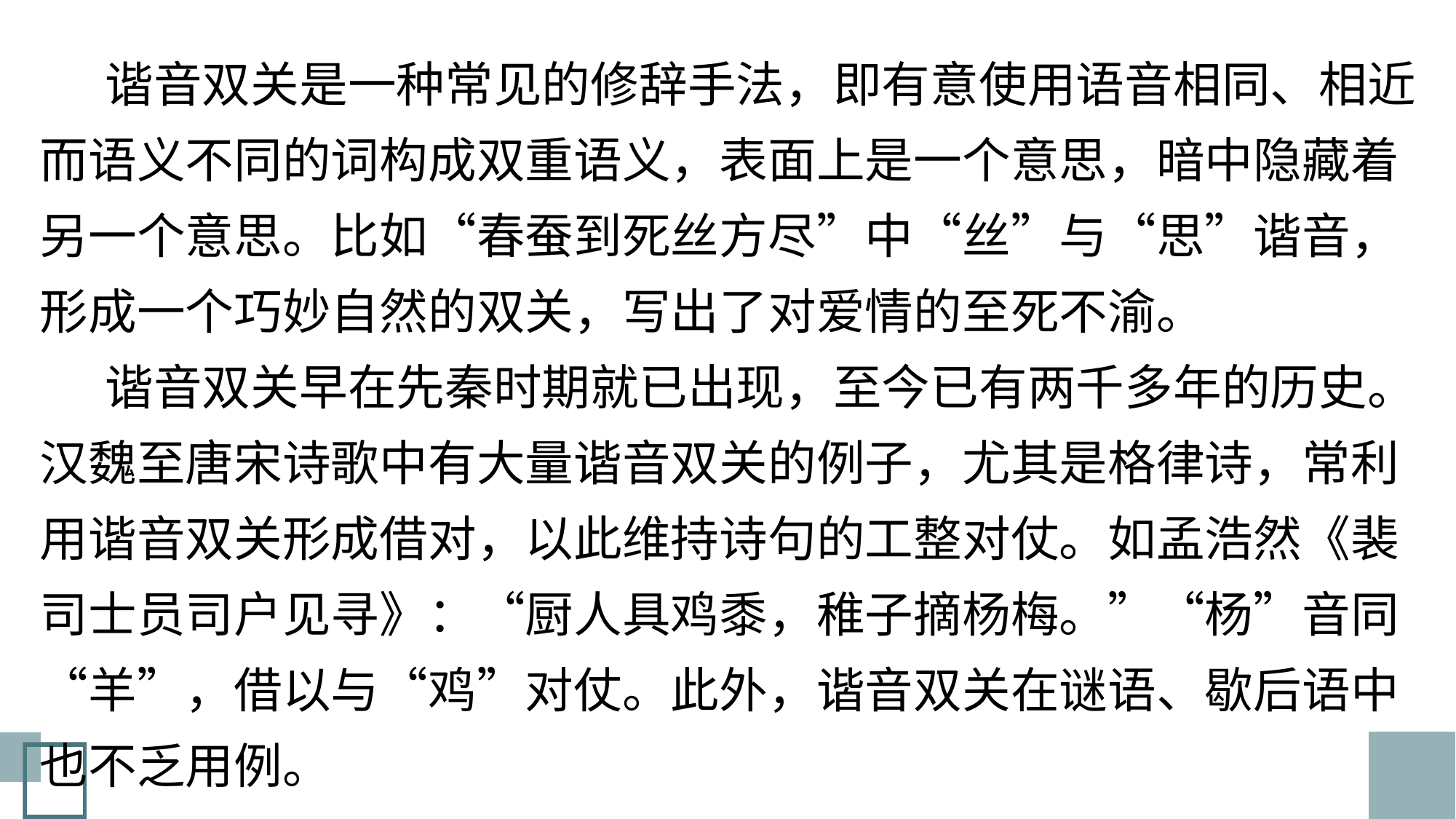

谐音双关是一种常见的修辞手法，即有意使用语音相同、相近而语义不同的词构成双重语义，表面上是一个意思，暗中隐藏着另一个意思。比如“春蚕到死丝方尽”中“丝”与“思”谐音，形成一个巧妙自然的双关，写出了对爱情的至死不渝。
  谐音双关早在先秦时期就已出现，至今已有两千多年的历史。汉魏至唐宋诗歌中有大量谐音双关的例子，尤其是格律诗，常利用谐音双关形成借对，以此维持诗句的工整对仗。如孟浩然《裴司士员司户见寻》：“厨人具鸡黍，稚子摘杨梅。”“杨”音同“羊”，借以与“鸡”对仗。此外，谐音双关在谜语、歇后语中也不乏用例。